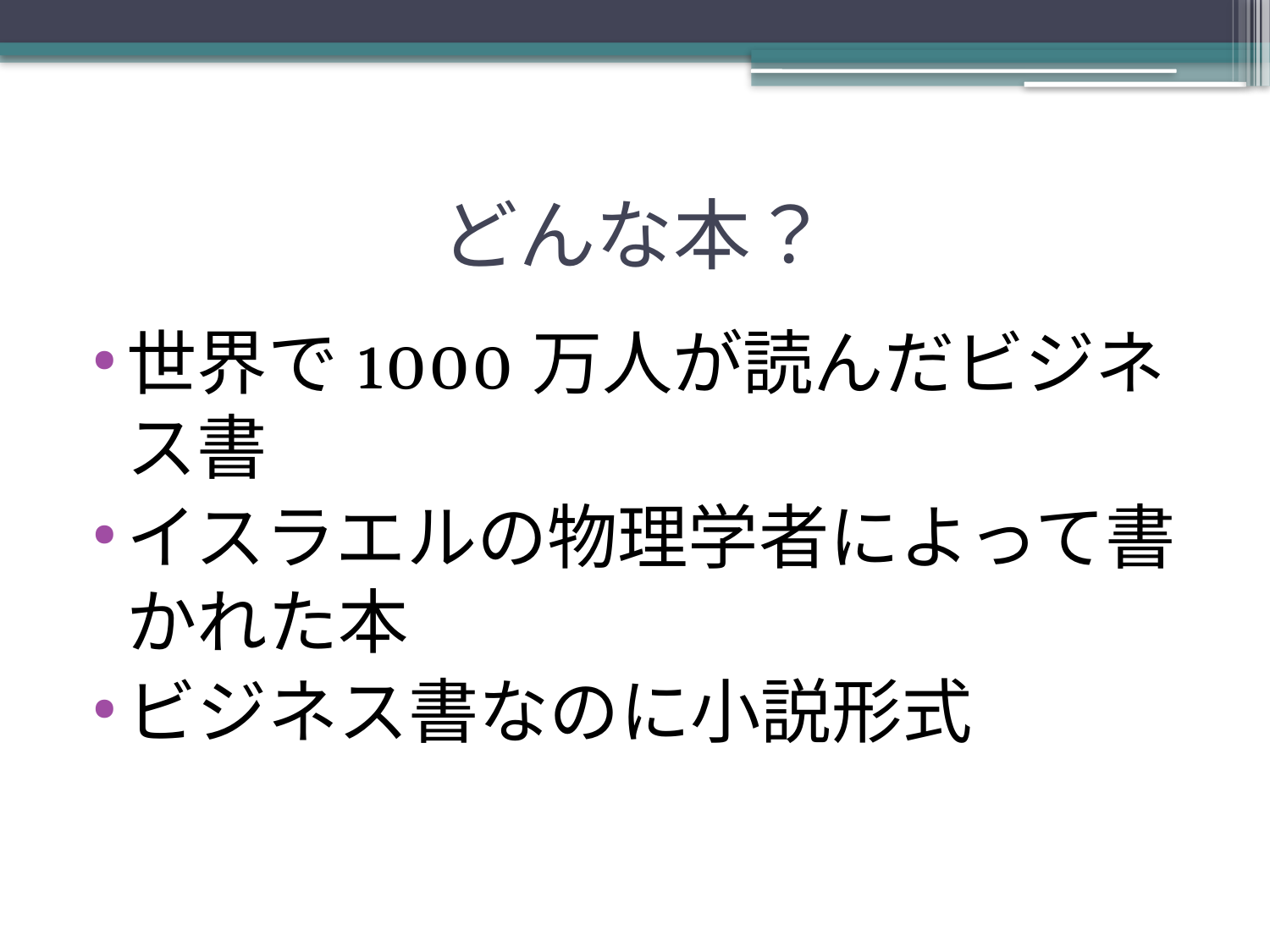

# どんな本？
世界で1000万人が読んだビジネス書
イスラエルの物理学者によって書かれた本
ビジネス書なのに小説形式